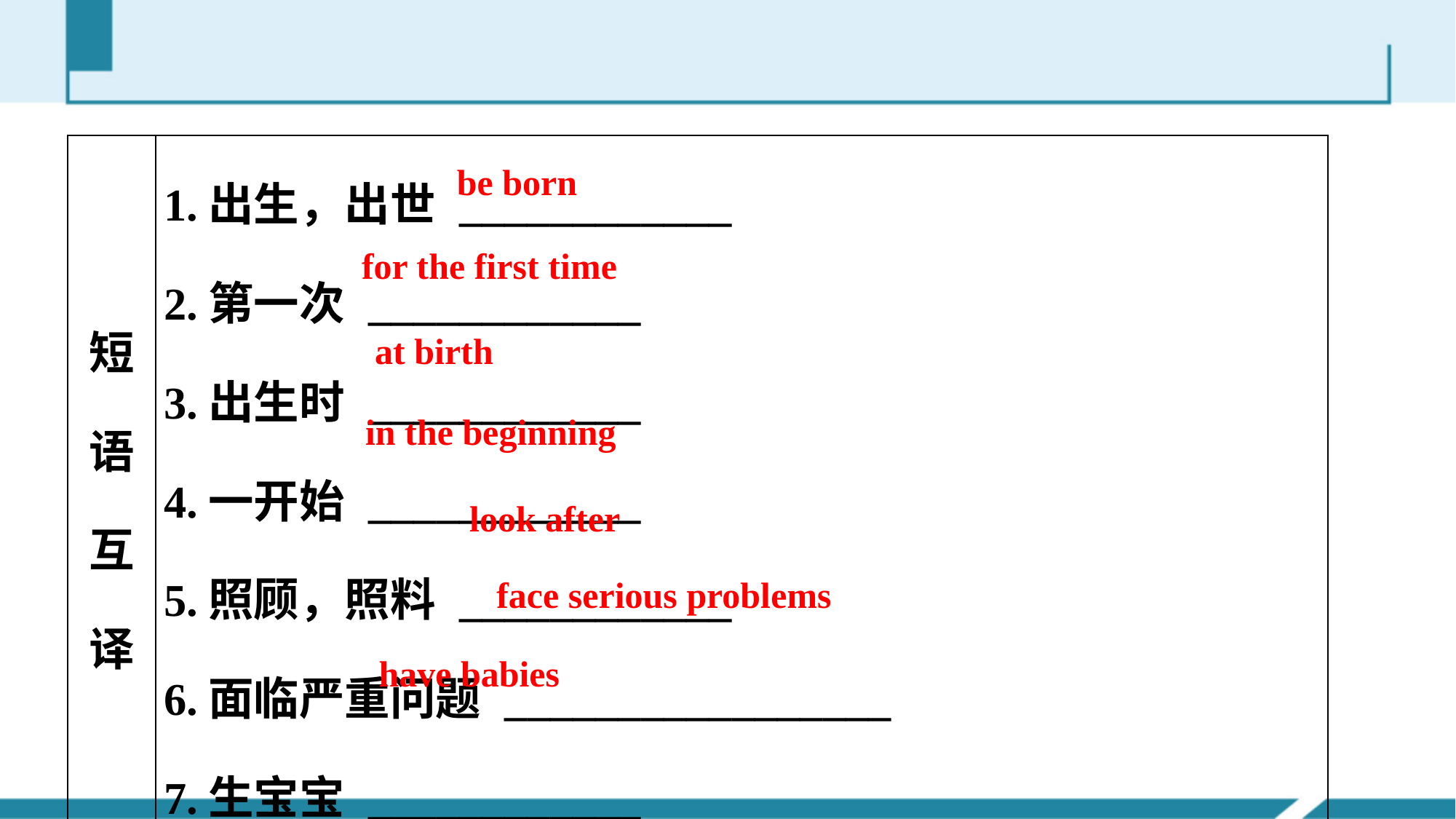

| 短语互译 | 1.出生，出世 \_\_\_\_\_\_\_\_\_\_\_\_ 2.第一次 \_\_\_\_\_\_\_\_\_\_\_\_ 3.出生时 \_\_\_\_\_\_\_\_\_\_\_\_ 4.一开始 \_\_\_\_\_\_\_\_\_\_\_\_ 5.照顾，照料 \_\_\_\_\_\_\_\_\_\_\_\_ 6.面临严重问题 \_\_\_\_\_\_\_\_\_\_\_\_\_\_\_\_\_ 7.生宝宝 \_\_\_\_\_\_\_\_\_\_\_\_ |
| --- | --- |
be born
for the first time
at birth
in the beginning
look after
face serious problems
have babies